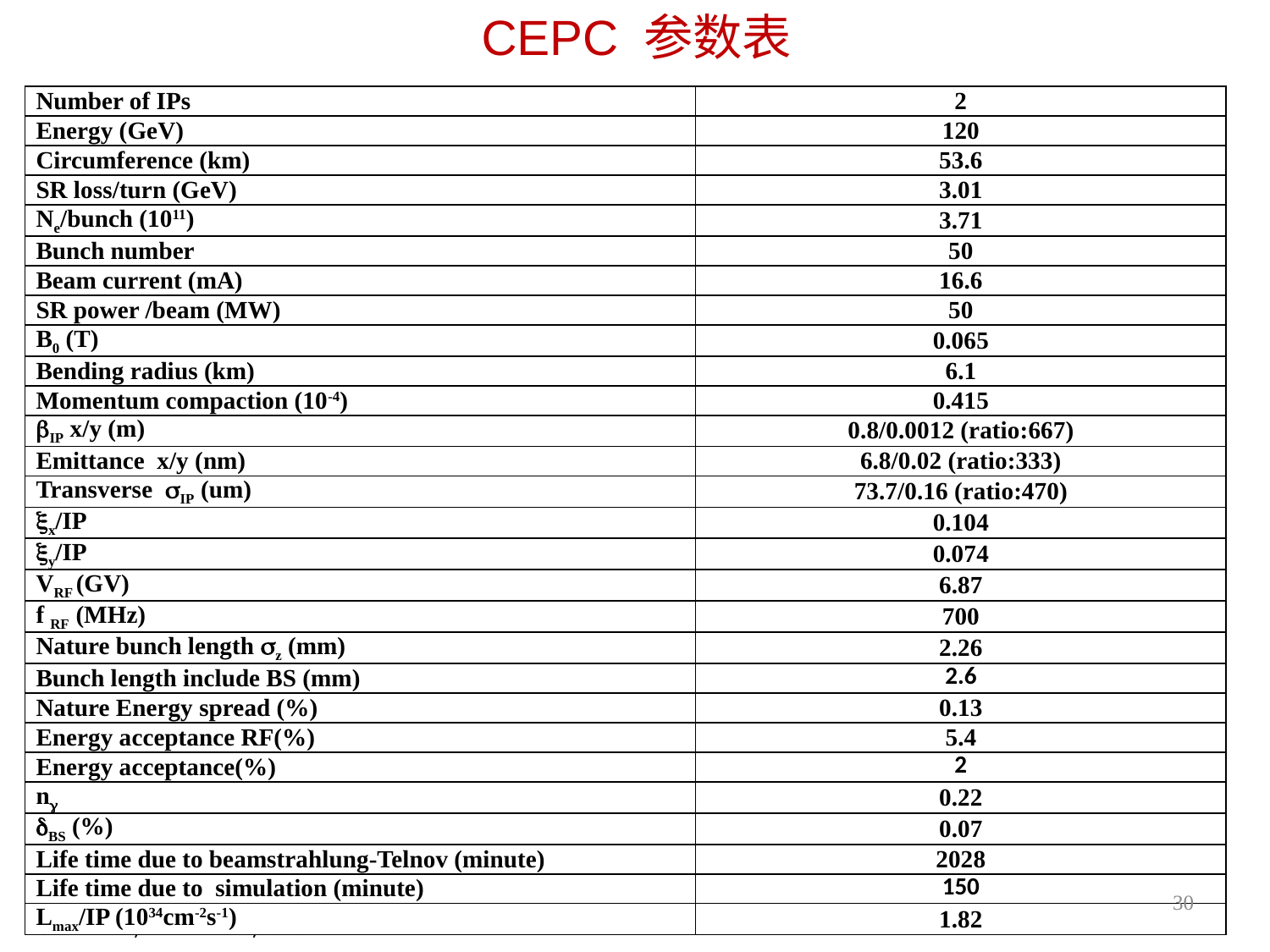

# CEPC 参数表
| Number of IPs | 2 |
| --- | --- |
| Energy (GeV) | 120 |
| Circumference (km) | 53.6 |
| SR loss/turn (GeV) | 3.01 |
| Ne/bunch (1011) | 3.71 |
| Bunch number | 50 |
| Beam current (mA) | 16.6 |
| SR power /beam (MW) | 50 |
| B0 (T) | 0.065 |
| Bending radius (km) | 6.1 |
| Momentum compaction (10-4) | 0.415 |
| βIP x/y (m) | 0.8/0.0012 (ratio:667) |
| Emittance x/y (nm) | 6.8/0.02 (ratio:333) |
| Transverse σIP (um) | 73.7/0.16 (ratio:470) |
| ξx/IP | 0.104 |
| ξy/IP | 0.074 |
| VRF (GV) | 6.87 |
| f RF (MHz) | 700 |
| Nature bunch length σz (mm) | 2.26 |
| Bunch length include BS (mm) | 2.6 |
| Nature Energy spread (%) | 0.13 |
| Energy acceptance RF(%) | 5.4 |
| Energy acceptance(%) | 2 |
| nγ | 0.22 |
| δBS (%) | 0.07 |
| Life time due to beamstrahlung-Telnov (minute) | 2028 |
| Life time due to simulation (minute) | 150 |
| Lmax/IP (1034cm-2s-1) | 1.82 |
30